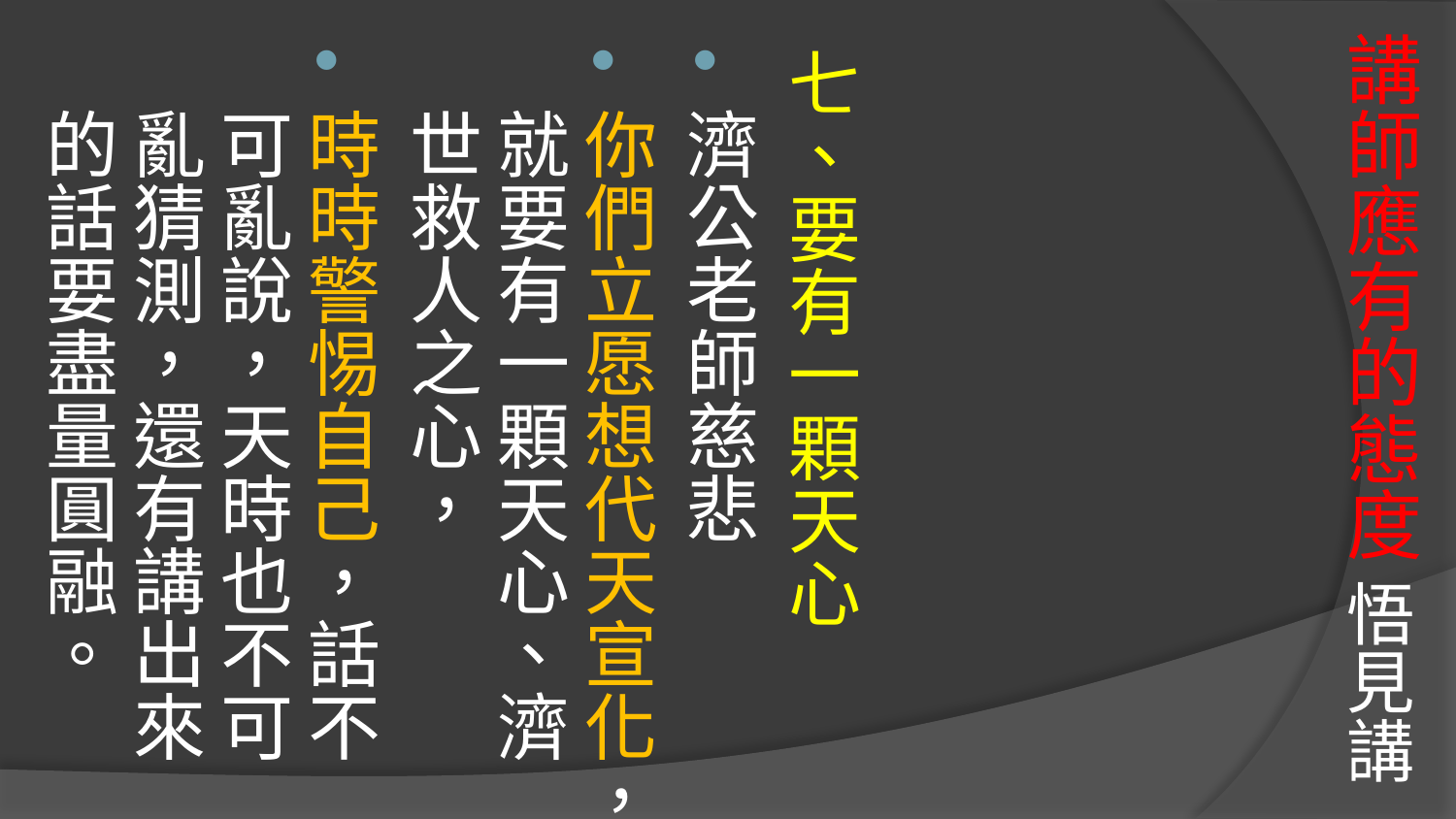

# 講師應有的態度 悟見講
七、要有一顆天心
濟公老師慈悲
你們立愿想代天宣化，就要有一顆天心、濟世救人之心，
時時警惕自己，話不可亂說，天時也不可亂猜測，還有講出來的話要盡量圓融。